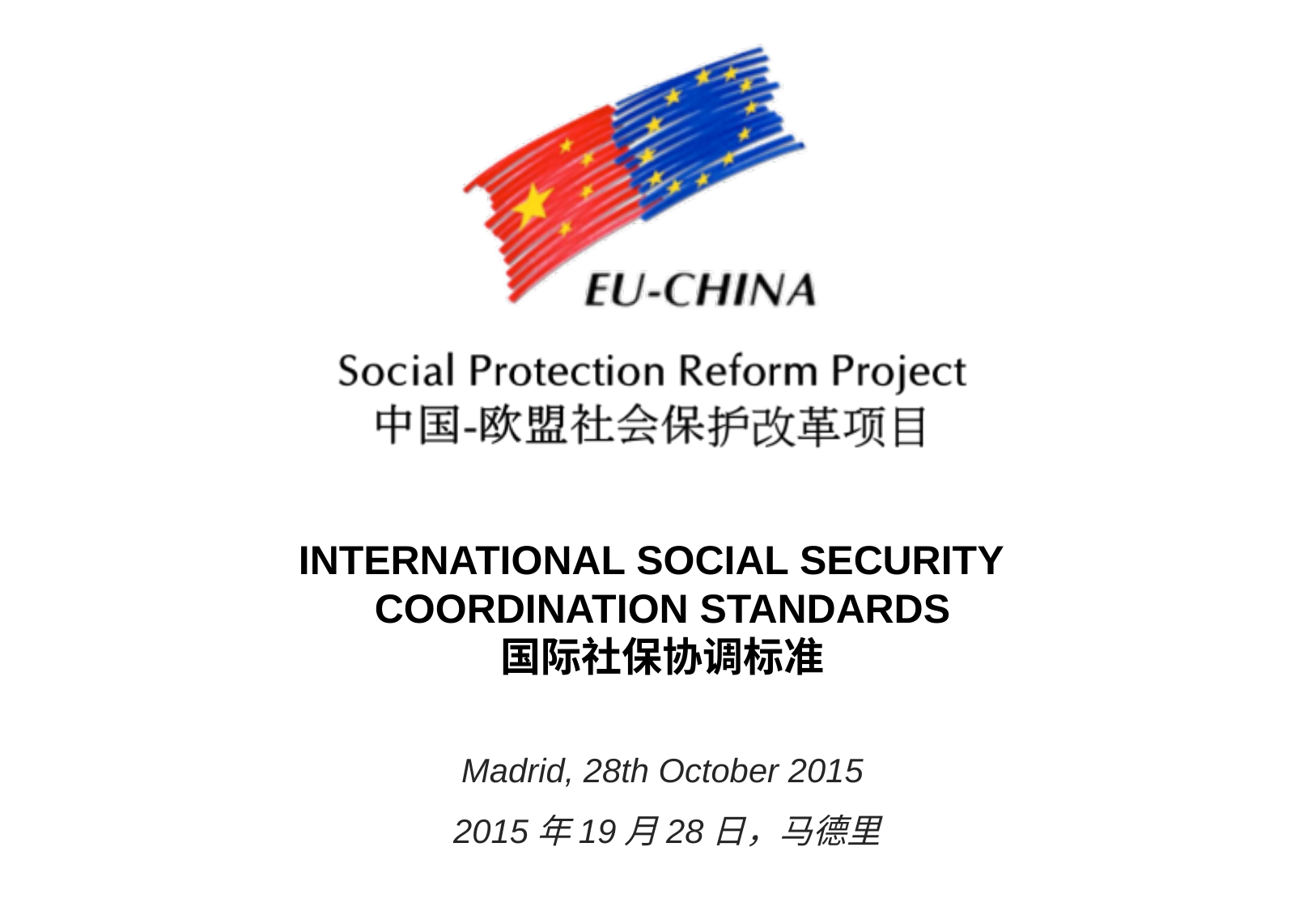

INTERNATIONAL SOCIAL SECURITY
COORDINATION STANDARDS
国际社保协调标准

Madrid, 28th October 2015
 2015年19月28日，马德里